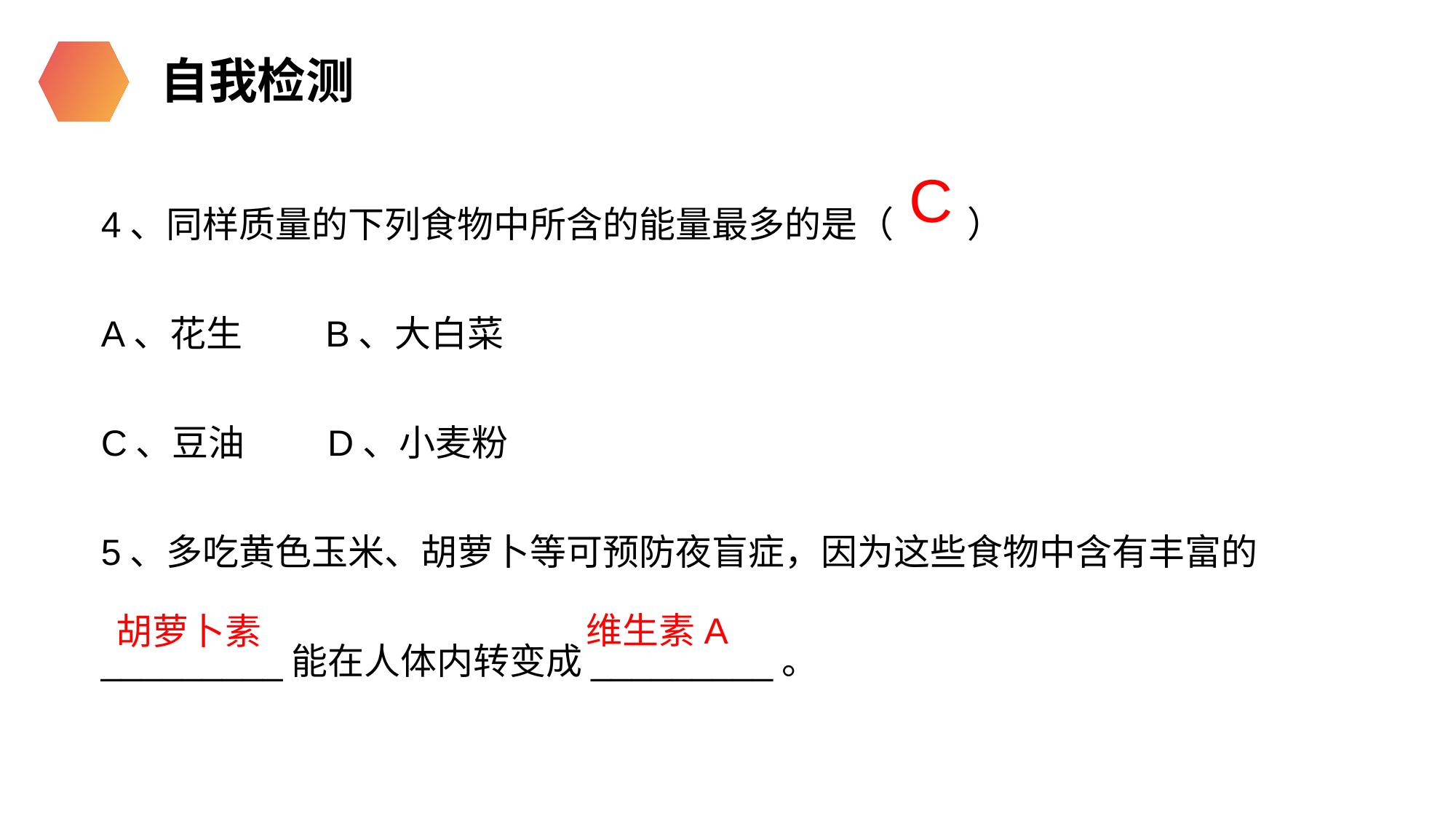

自我检测
4、同样质量的下列食物中所含的能量最多的是（         ）
A、花生         B、大白菜
C、豆油         D、小麦粉
5、多吃黄色玉米、胡萝卜等可预防夜盲症，因为这些食物中含有丰富的_________能在人体内转变成_________。
C
维生素A
胡萝卜素